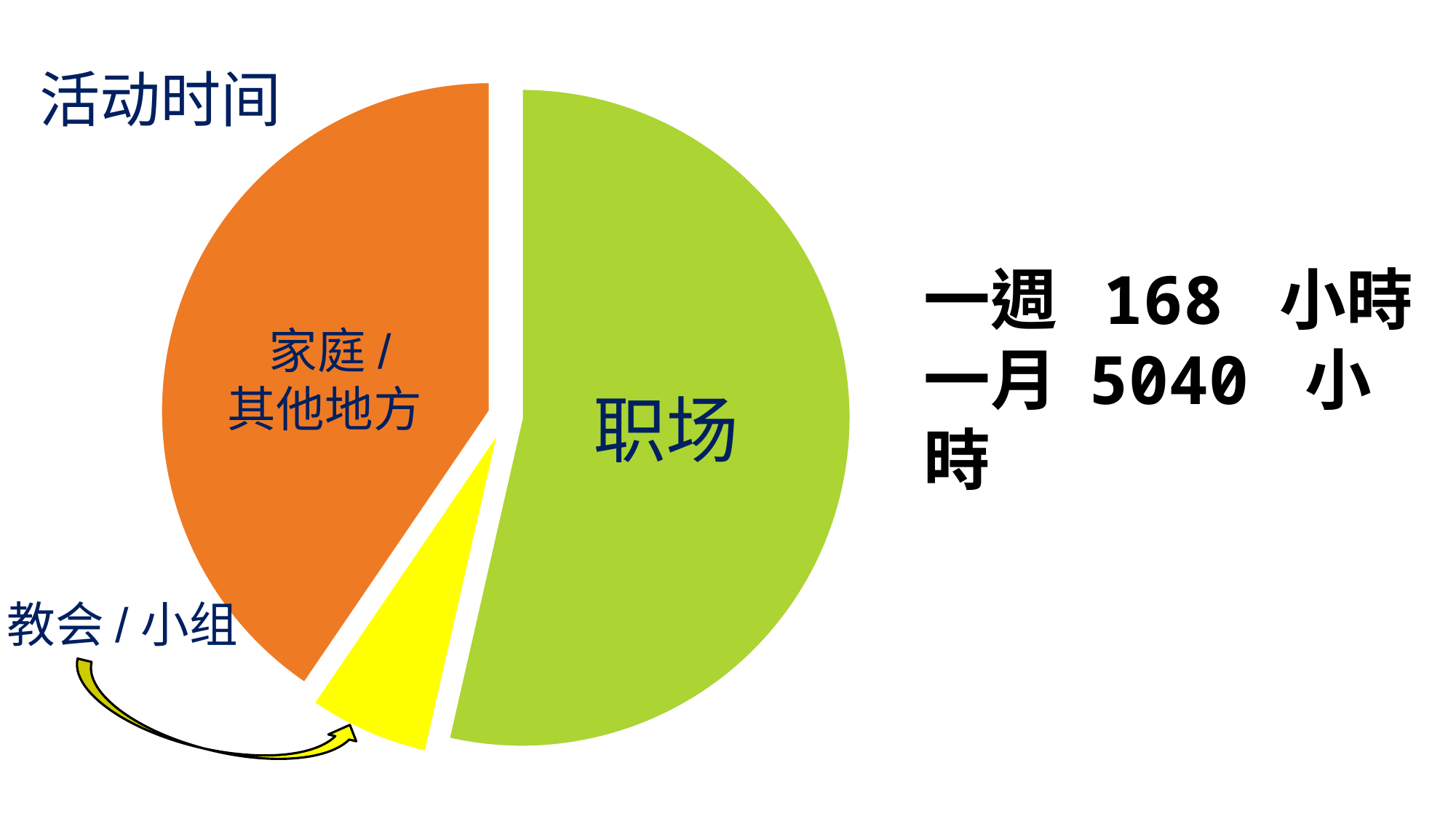

活动时间

### Chart

| Category | Sales |
|---|---|
| 1st Qtr | 45.0 |
| 2nd Qtr | 5.0 |
一週  168 小時
一月 5040 小時
家庭/
其他地方
职场

教会/小组